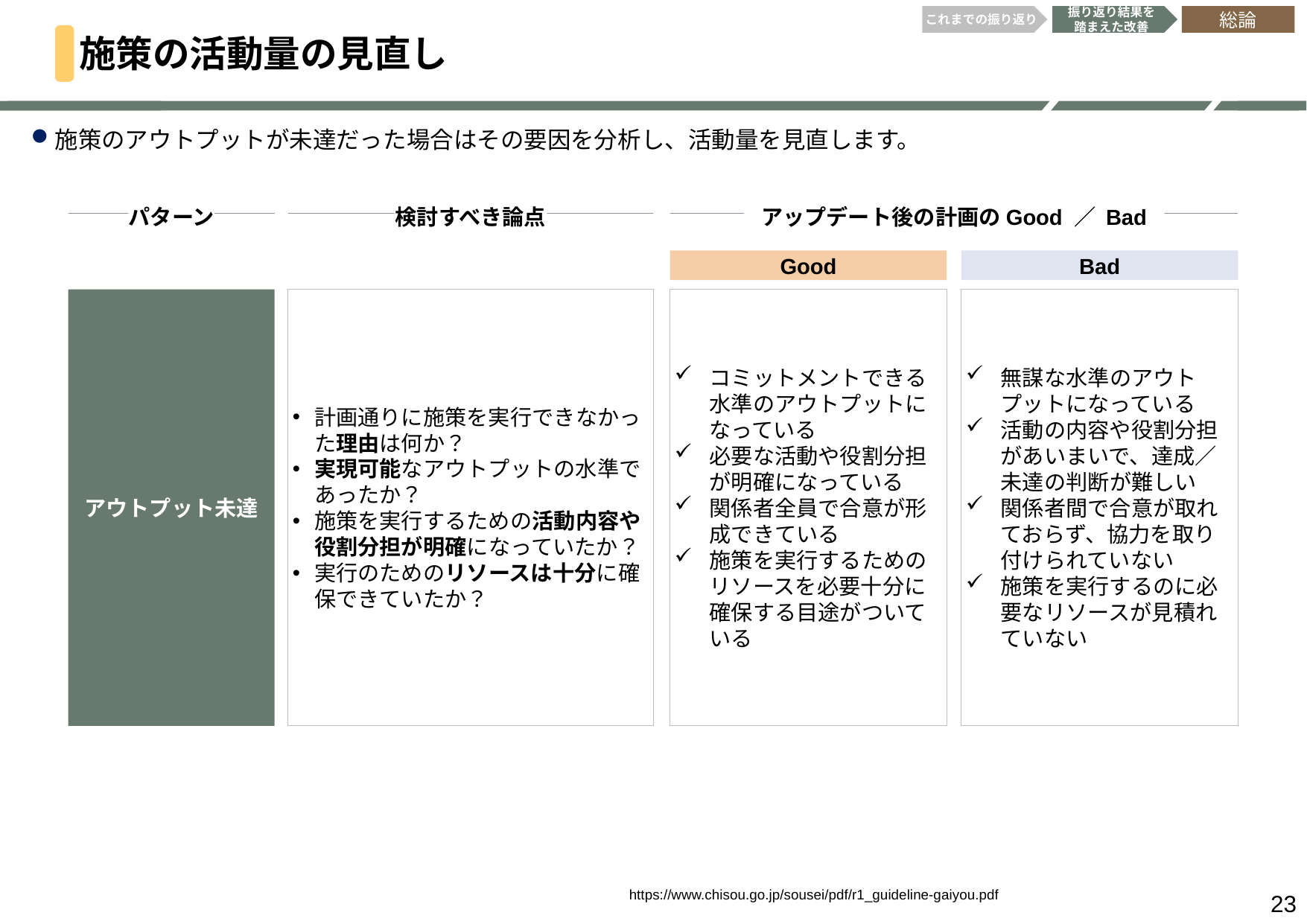

これまでの振り返り
振り返り結果を
踏まえた改善
総論
施策の活動量の見直し
施策のアウトプットが未達だった場合はその要因を分析し、活動量を見直します。
パターン
検討すべき論点
アップデート後の計画のGood ／ Bad
Good
Bad
アウトプット未達
計画通りに施策を実行できなかった理由は何か？
実現可能なアウトプットの水準であったか？
施策を実行するための活動内容や役割分担が明確になっていたか？
実行のためのリソースは十分に確保できていたか？
コミットメントできる水準のアウトプットになっている
必要な活動や役割分担が明確になっている
関係者全員で合意が形成できている
施策を実行するためのリソースを必要十分に確保する目途がついている
無謀な水準のアウトプットになっている
活動の内容や役割分担があいまいで、達成／未達の判断が難しい
関係者間で合意が取れておらず、協力を取り付けられていない
施策を実行するのに必要なリソースが見積れていない
23
https://www.chisou.go.jp/sousei/pdf/r1_guideline-gaiyou.pdf